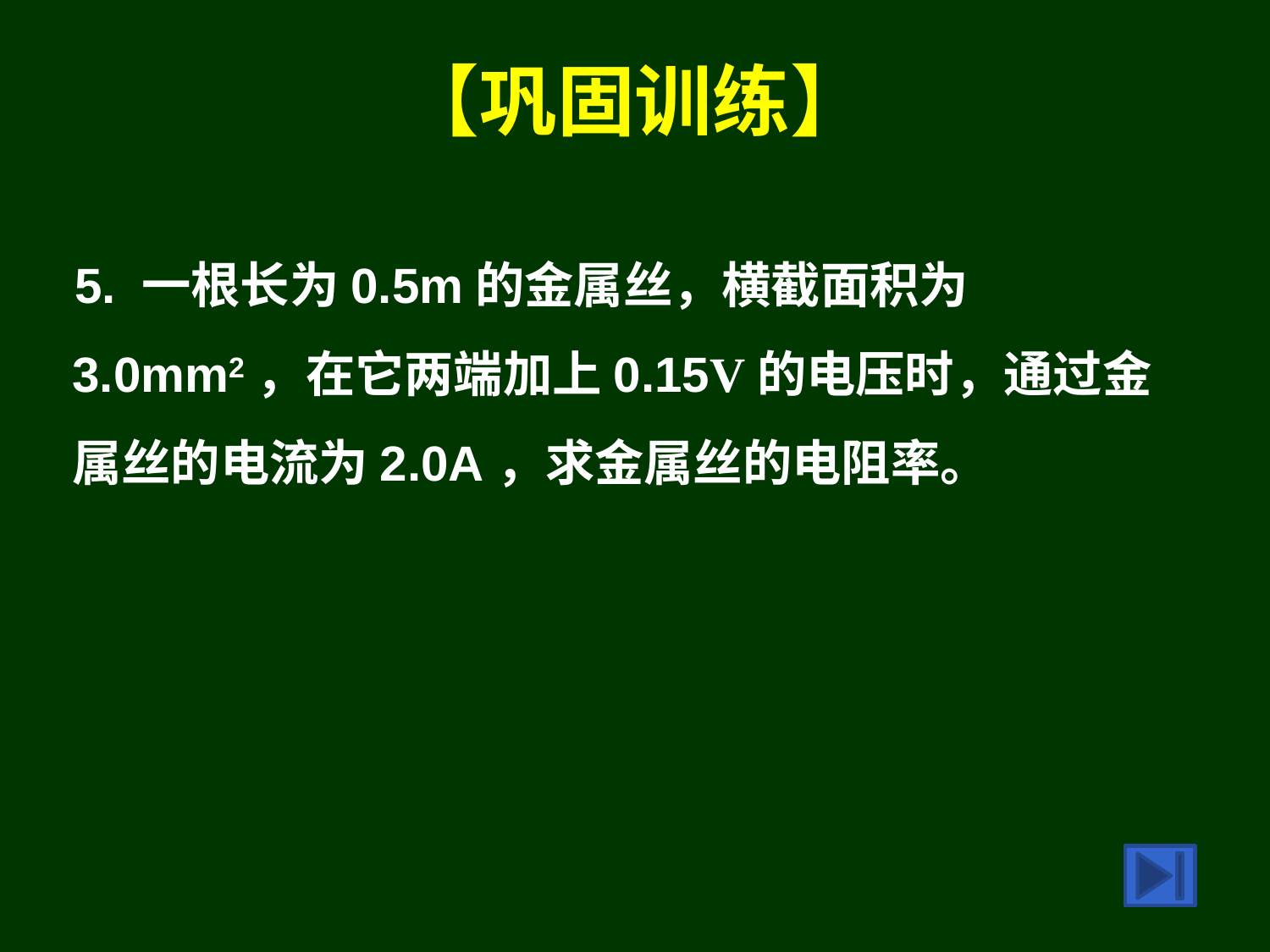

# 【巩固训练】
5. 一根长为0.5m的金属丝，横截面积为3.0mm2，在它两端加上0.15V的电压时，通过金属丝的电流为2.0A，求金属丝的电阻率。